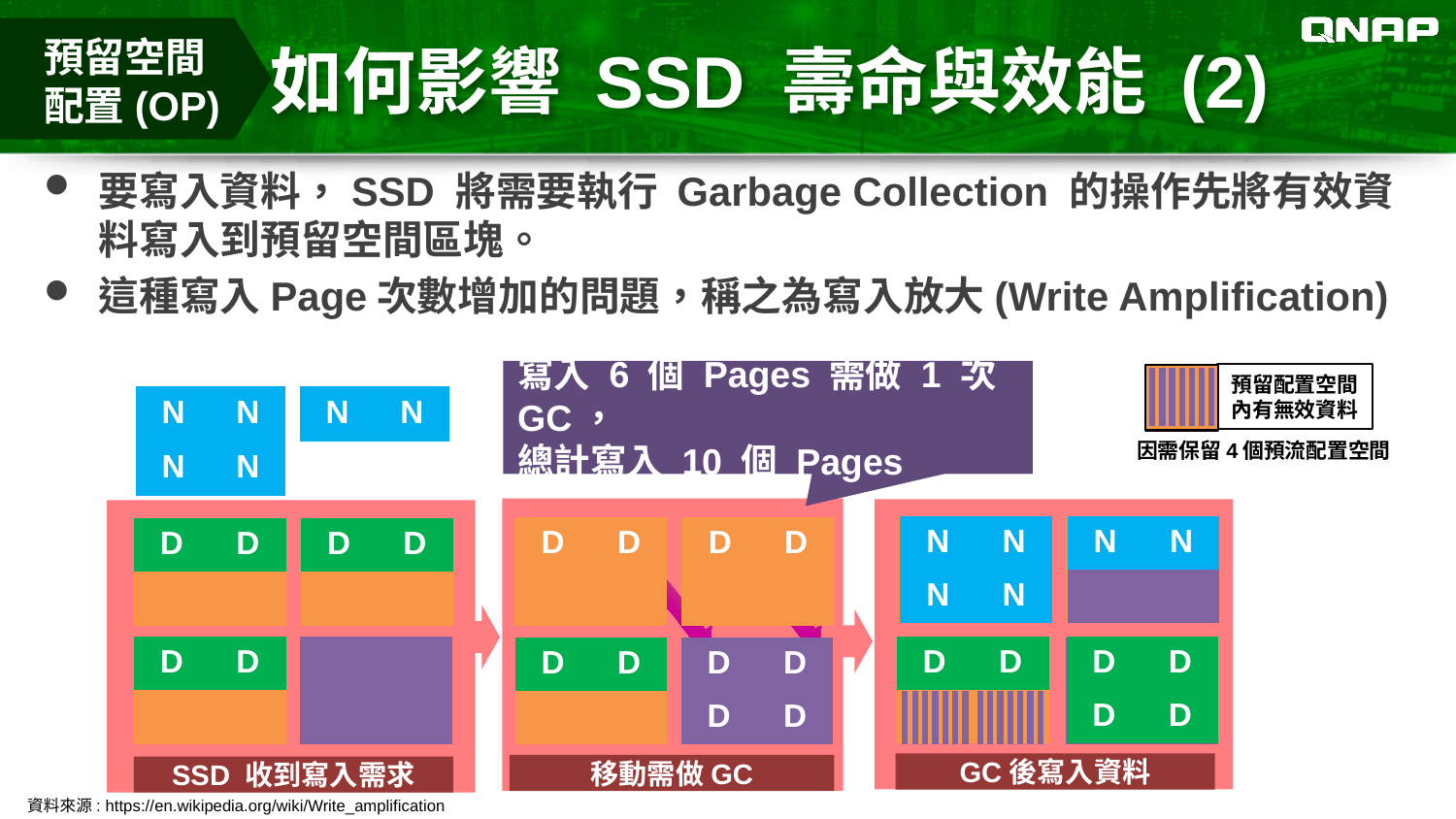

# 如何影響 SSD 壽命與效能 (2)

預留空間
配置(OP)
要寫入資料，SSD 將需要執行 Garbage Collection 的操作先將有效資料寫入到預留空間區塊。
這種寫入Page次數增加的問題，稱之為寫入放大(Write Amplification)
寫入 6 個 Pages 需做 1 次 GC，
總計寫入 10 個 Pages
預留配置空間
內有無效資料

因需保留4個預流配置空間
| N | N |
| --- | --- |
| N | N |
| N | N |
| --- | --- |

移動需做GC

| D | D |
| --- | --- |
|  |  |
GC後寫入資料

SSD 收到寫入需求
|  |  |
| --- | --- |
|  |  |
|  |  |
| --- | --- |
|  |  |
| D | D |
| --- | --- |
| D | D |
| N | N |
| --- | --- |
| N | N |
| N | N |
| --- | --- |
|  |  |
| D | D |
| --- | --- |
|  |  |
| D | D |
| --- | --- |
|  |  |
| D | D |
| --- | --- |
| D | D |
| D | D |
| --- | --- |
|  |  |
| D | D |
| --- | --- |
|  |  |
| D | D |
| --- | --- |
|  |  |
| D | D |
| --- | --- |
|  |  |
|  |  |
| --- | --- |
|  |  |
| D | D |
| --- | --- |
|  |  |
| D | D |
| --- | --- |
|  |  |
| D | D |
| --- | --- |
|  |  |
|  |  |
| --- | --- |
|  |  |
|  |  |
| --- | --- |
|  |  |
|  |  |
| --- | --- |
|  |  |
| D | D |
| --- | --- |
| D | D |

資料來源: https://en.wikipedia.org/wiki/Write_amplification